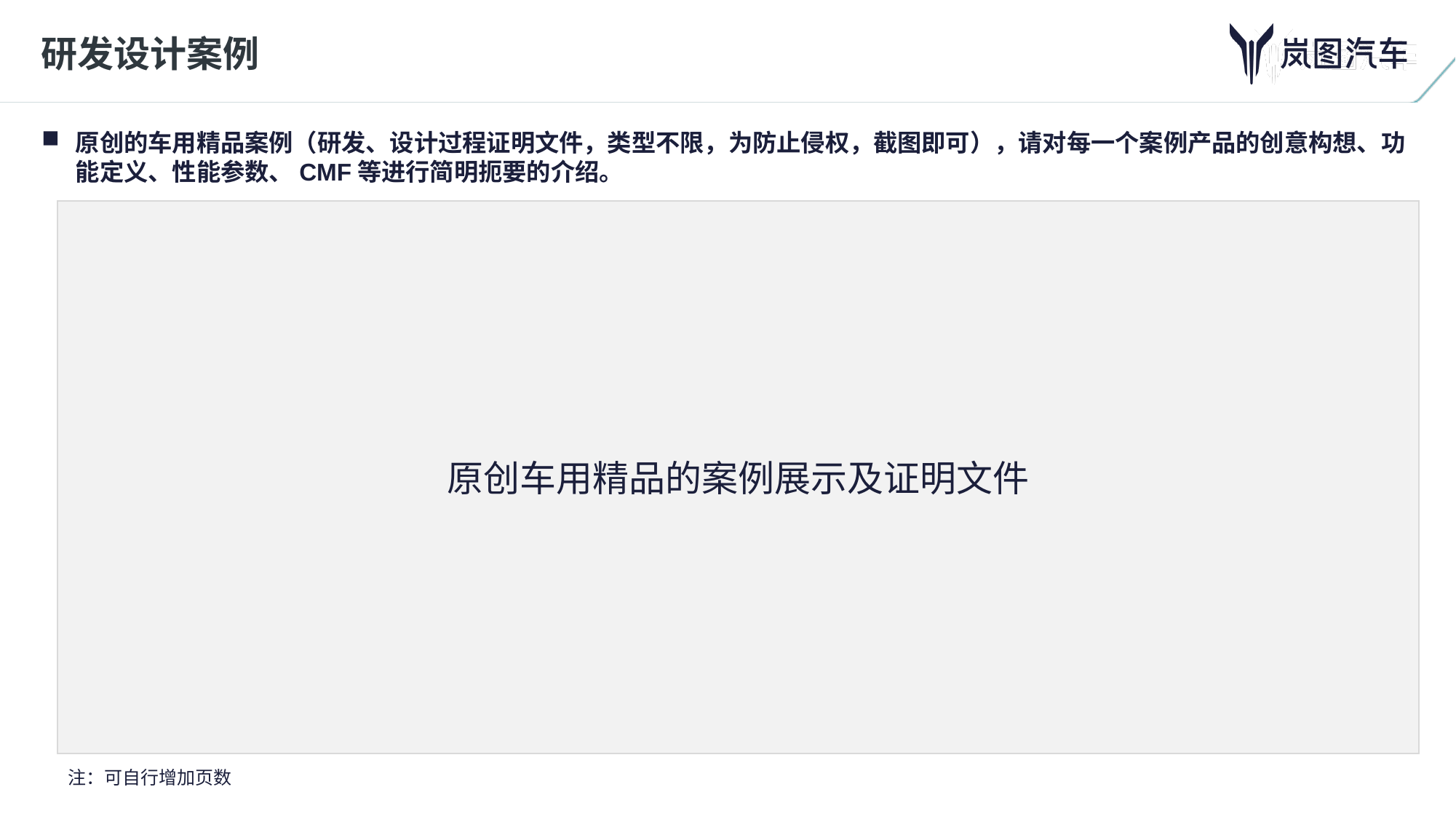

# 研发设计案例
原创的车用精品案例（研发、设计过程证明文件，类型不限，为防止侵权，截图即可），请对每一个案例产品的创意构想、功能定义、性能参数、CMF等进行简明扼要的介绍。
原创车用精品的案例展示及证明文件
注：可自行增加页数